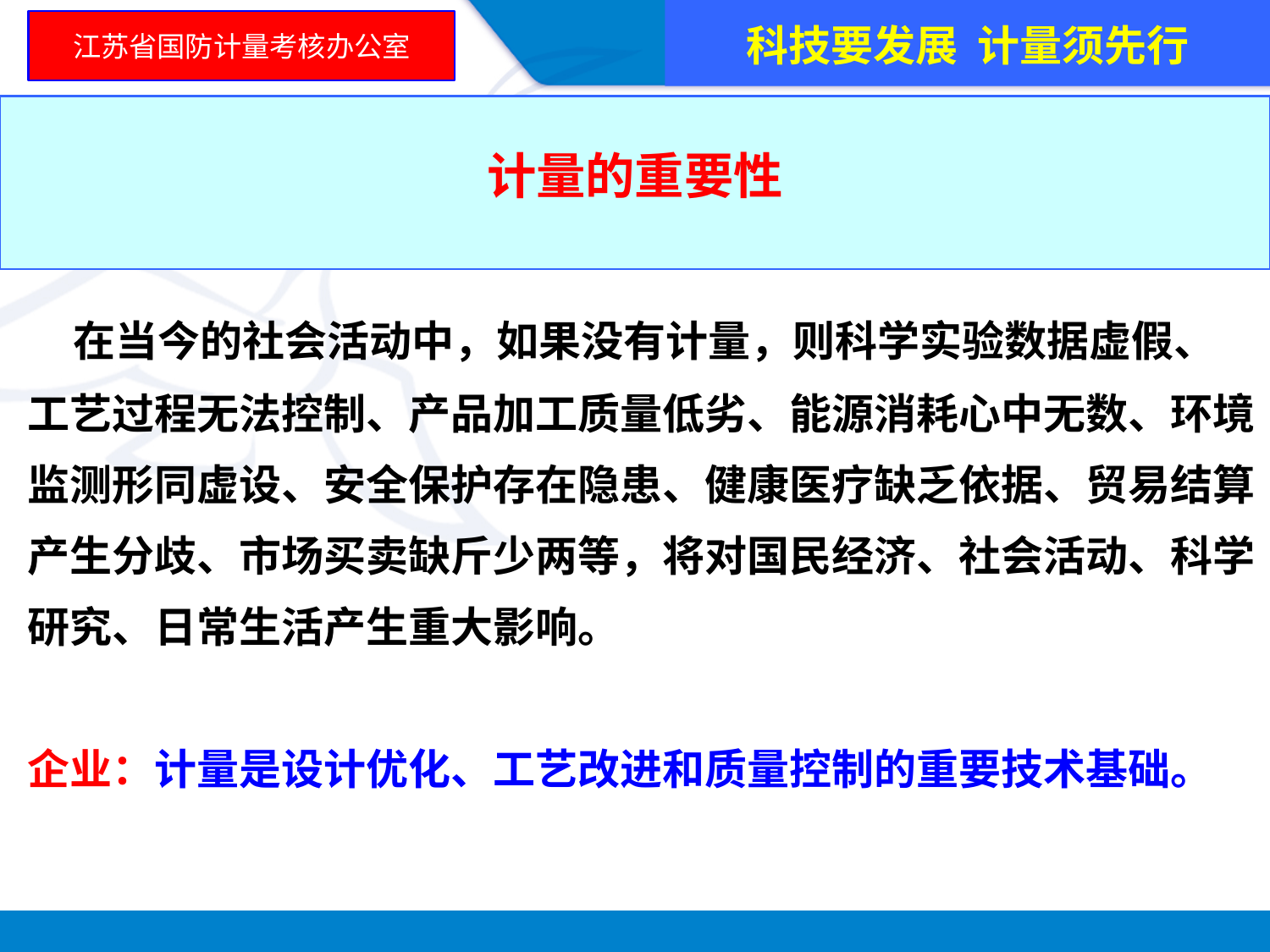

科技要发展  计量须先行
江苏省国防计量考核办公室
计量的重要性
   在当今的社会活动中，如果没有计量，则科学实验数据虚假、工艺过程无法控制、产品加工质量低劣、能源消耗心中无数、环境监测形同虚设、安全保护存在隐患、健康医疗缺乏依据、贸易结算产生分歧、市场买卖缺斤少两等，将对国民经济、社会活动、科学研究、日常生活产生重大影响。
企业：计量是设计优化、工艺改进和质量控制的重要技术基础。